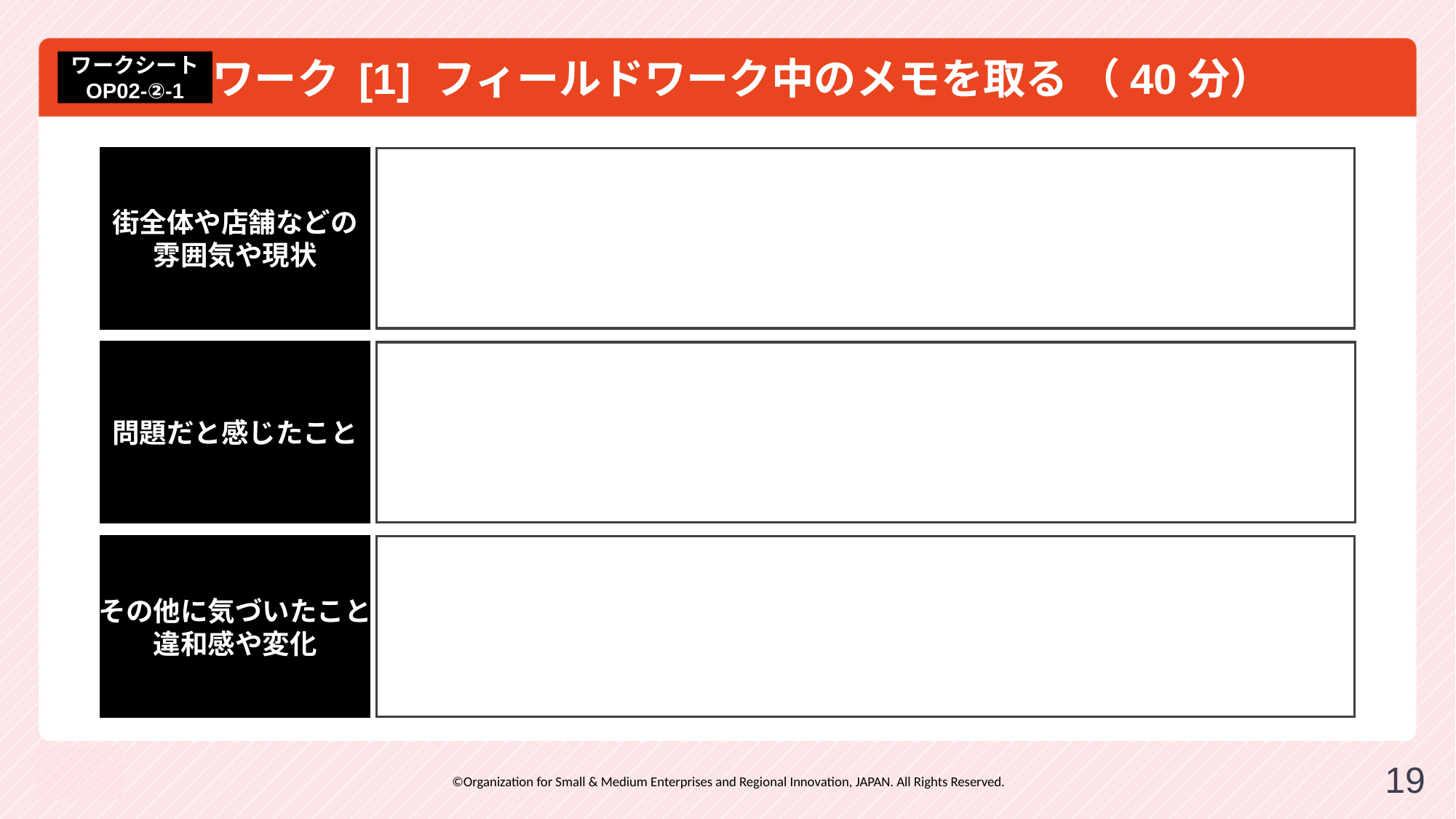

# ワーク [1] フィールドワーク中のメモを取る （40分）
ワークシート
OP02-②-1
街全体や店舗などの
雰囲気や現状

問題だと感じたこと

その他に気づいたこと
違和感や変化